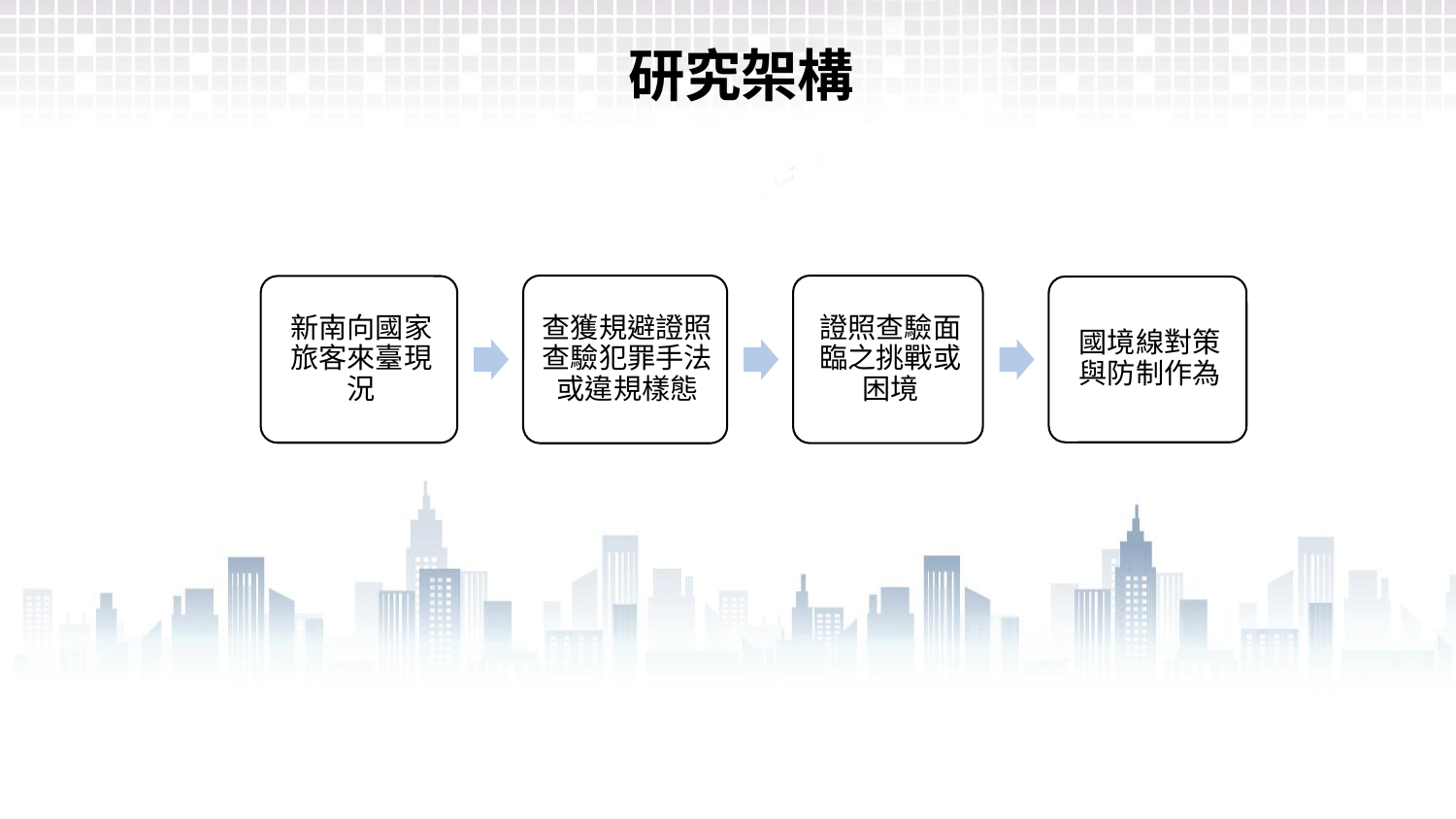

研究架構
新南向國家旅客來臺現況

查獲規避證照查驗犯罪手法或違規樣態

證照查驗面臨之挑戰或困境

國境線對策與防制作為